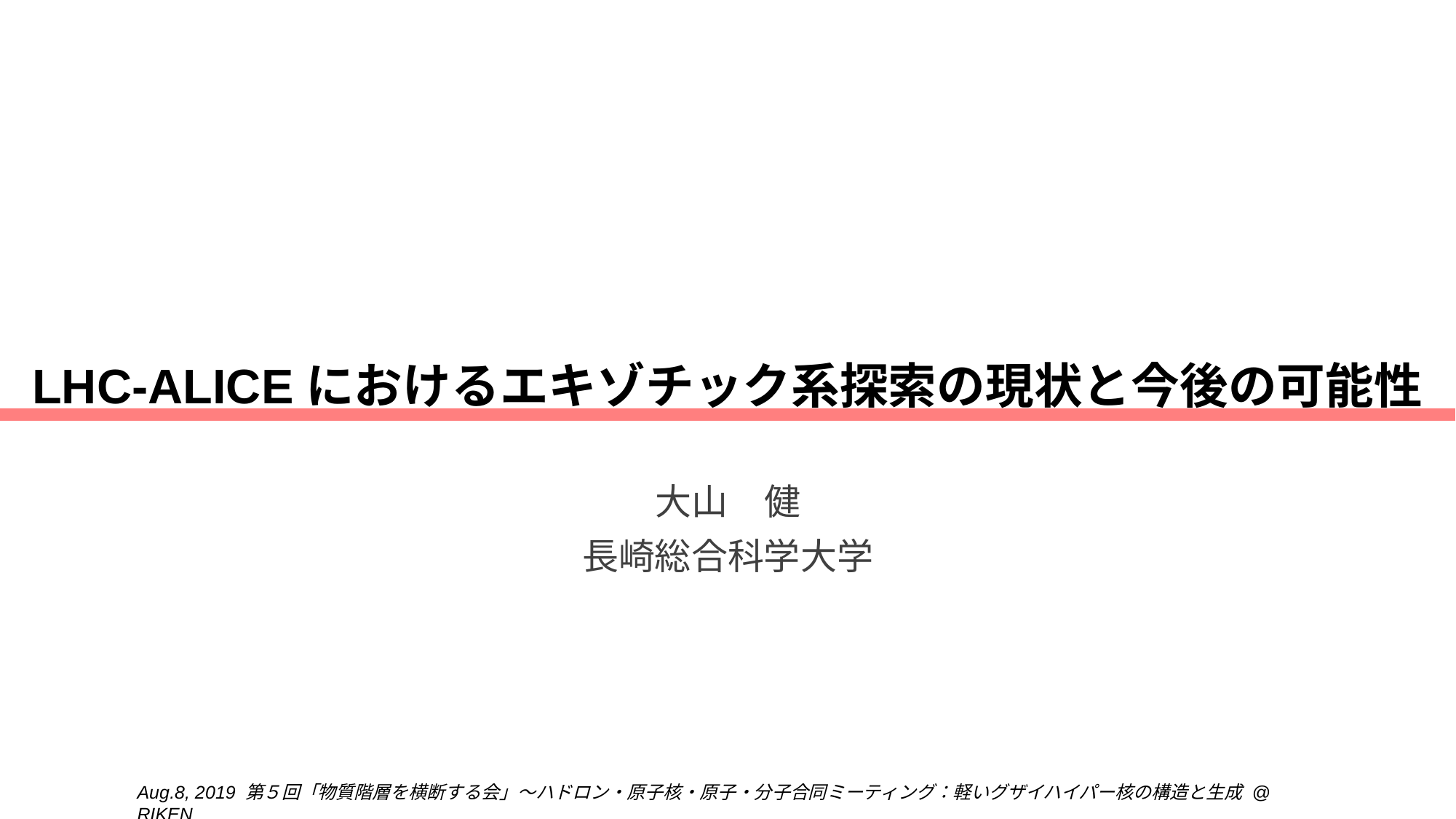

# LHC-ALICEにおけるエキゾチック系探索の現状と今後の可能性
大山　健
長崎総合科学大学
Aug.8, 2019 第５回「物質階層を横断する会」～ハドロン・原子核・原子・分子合同ミーティング：軽いグザイハイパー核の構造と生成 @ RIKEN